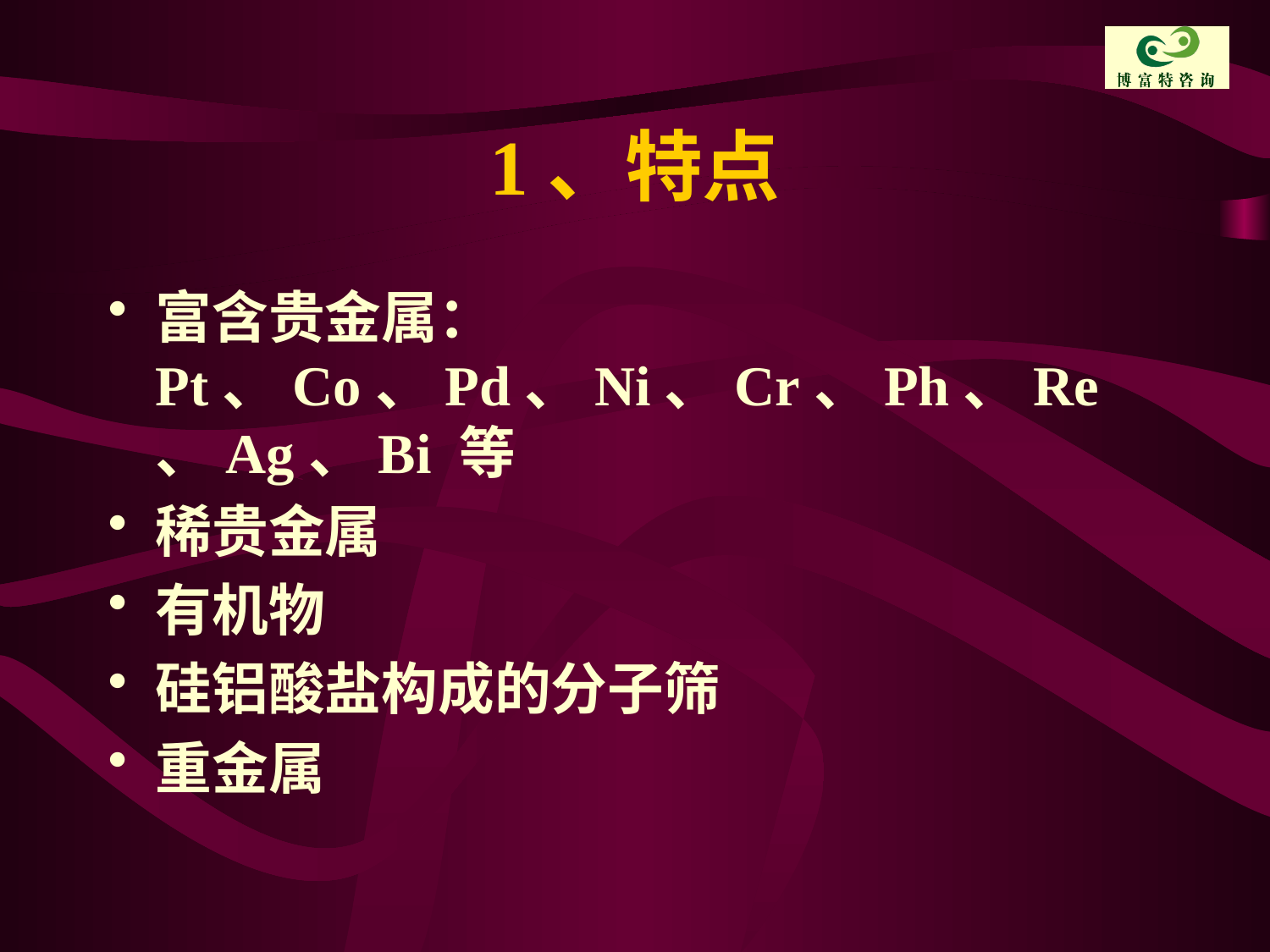

# 1、特点
富含贵金属：Pt、Co、Pd、Ni、Cr、Ph、Re、Ag、Bi 等
稀贵金属
有机物
硅铝酸盐构成的分子筛
重金属